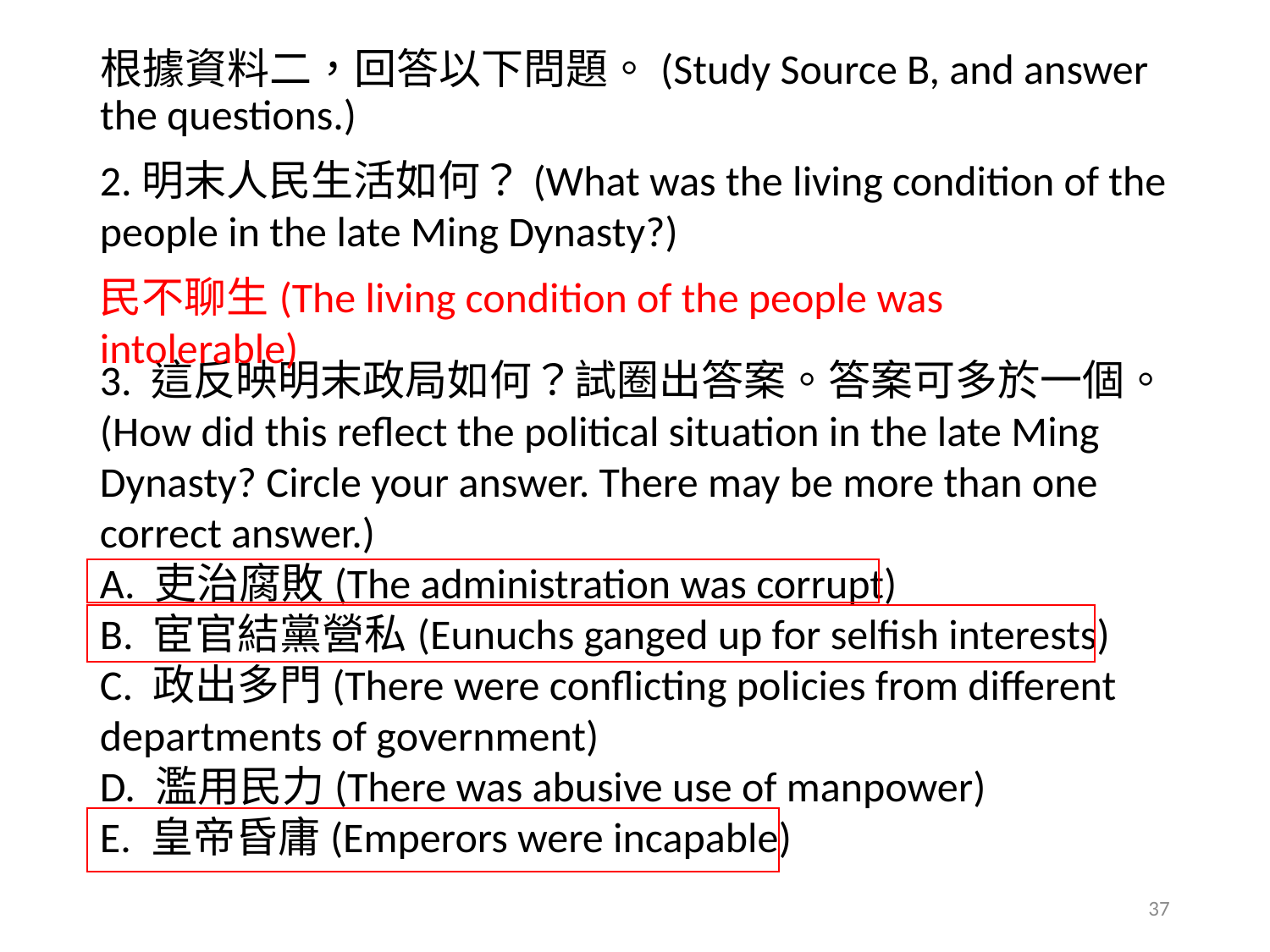

根據資料二，回答以下問題。(Study Source B, and answer the questions.)

2.明末人民生活如何？(What was the living condition of the people in the late Ming Dynasty?)

民不聊生(The living condition of the people was intolerable)

3. 這反映明末政局如何？試圈出答案。答案可多於一個。(How did this reflect the political situation in the late Ming Dynasty? Circle your answer. There may be more than one correct answer.)
A. 吏治腐敗(The administration was corrupt)
B. 宦官結黨營私(Eunuchs ganged up for selfish interests)
C. 政出多門(There were conflicting policies from different departments of government)
D. 濫用民力(There was abusive use of manpower)
E. 皇帝昏庸(Emperors were incapable)

37